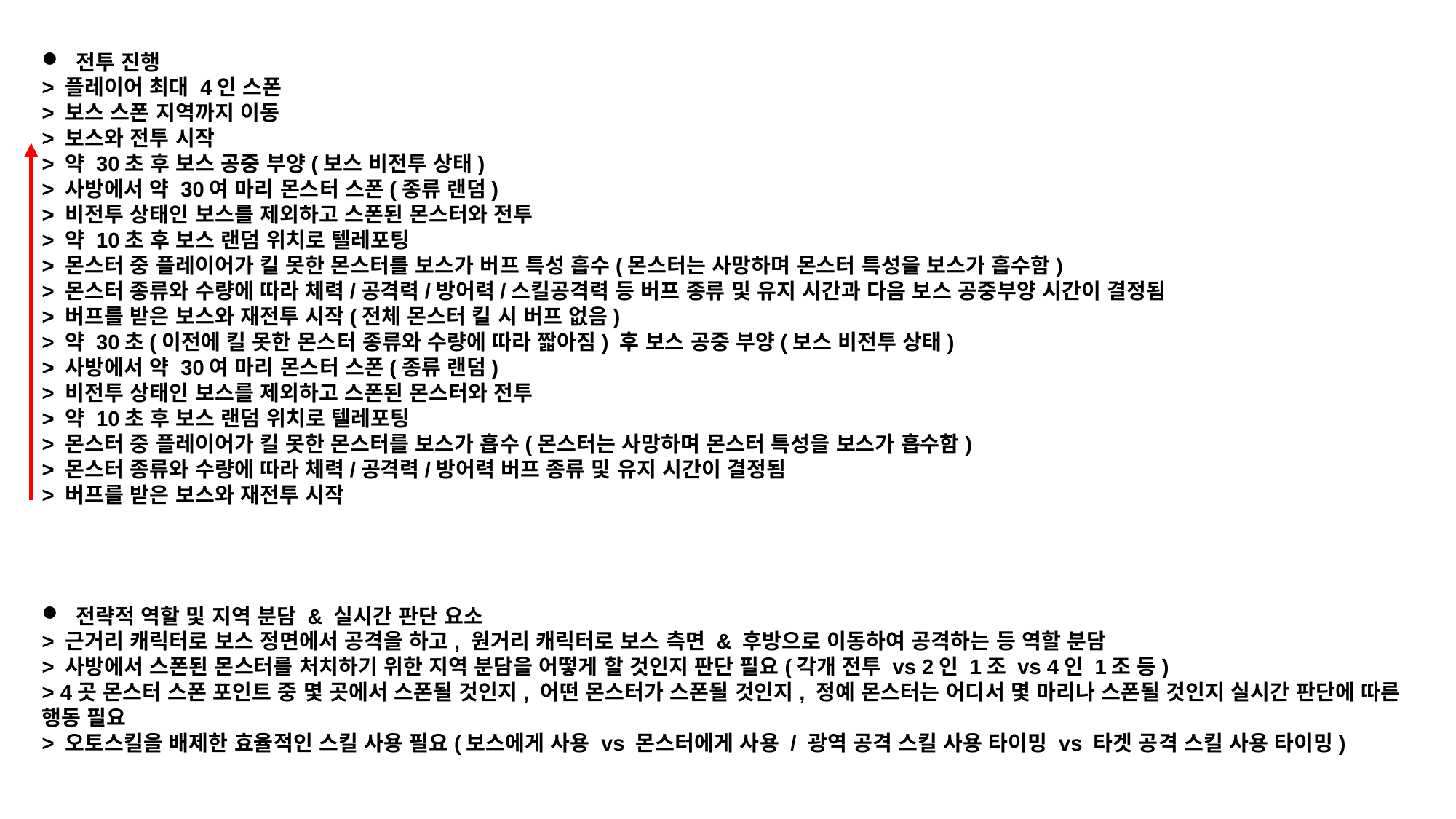

전투 진행
> 플레이어 최대 4인 스폰
> 보스 스폰 지역까지 이동
> 보스와 전투 시작
> 약 30초 후 보스 공중 부양(보스 비전투 상태)
> 사방에서 약 30여 마리 몬스터 스폰(종류 랜덤)
> 비전투 상태인 보스를 제외하고 스폰된 몬스터와 전투
> 약 10초 후 보스 랜덤 위치로 텔레포팅
> 몬스터 중 플레이어가 킬 못한 몬스터를 보스가 버프 특성 흡수(몬스터는 사망하며 몬스터 특성을 보스가 흡수함)
> 몬스터 종류와 수량에 따라 체력/공격력/방어력/스킬공격력 등 버프 종류 및 유지 시간과 다음 보스 공중부양 시간이 결정됨
> 버프를 받은 보스와 재전투 시작(전체 몬스터 킬 시 버프 없음)
> 약 30초(이전에 킬 못한 몬스터 종류와 수량에 따라 짧아짐) 후 보스 공중 부양(보스 비전투 상태)
> 사방에서 약 30여 마리 몬스터 스폰(종류 랜덤)
> 비전투 상태인 보스를 제외하고 스폰된 몬스터와 전투
> 약 10초 후 보스 랜덤 위치로 텔레포팅
> 몬스터 중 플레이어가 킬 못한 몬스터를 보스가 흡수(몬스터는 사망하며 몬스터 특성을 보스가 흡수함)
> 몬스터 종류와 수량에 따라 체력/공격력/방어력 버프 종류 및 유지 시간이 결정됨
> 버프를 받은 보스와 재전투 시작

전략적 역할 및 지역 분담 & 실시간 판단 요소
> 근거리 캐릭터로 보스 정면에서 공격을 하고, 원거리 캐릭터로 보스 측면 & 후방으로 이동하여 공격하는 등 역할 분담
> 사방에서 스폰된 몬스터를 처치하기 위한 지역 분담을 어떻게 할 것인지 판단 필요(각개 전투 vs 2인 1조 vs 4인 1조 등)
> 4곳 몬스터 스폰 포인트 중 몇 곳에서 스폰될 것인지, 어떤 몬스터가 스폰될 것인지, 정예 몬스터는 어디서 몇 마리나 스폰될 것인지 실시간 판단에 따른 행동 필요
> 오토스킬을 배제한 효율적인 스킬 사용 필요(보스에게 사용 vs 몬스터에게 사용 / 광역 공격 스킬 사용 타이밍 vs 타겟 공격 스킬 사용 타이밍)